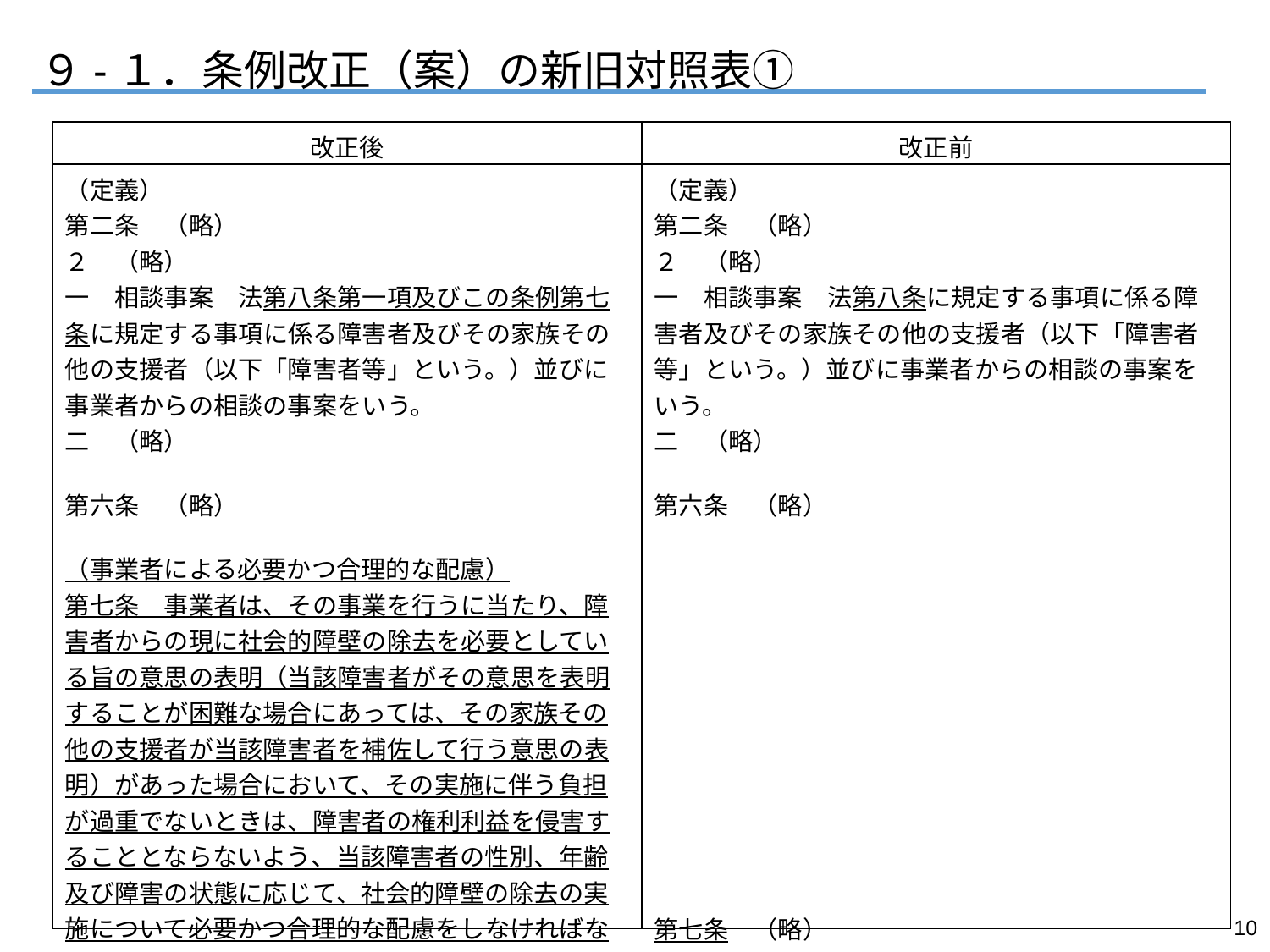

９-１．条例改正（案）の新旧対照表➀
| 改正後 | 改正前 |
| --- | --- |
| （定義） 第二条　（略） ２　（略） 一　相談事案　法第八条第一項及びこの条例第七条に規定する事項に係る障害者及びその家族その他の支援者（以下「障害者等」という。）並びに事業者からの相談の事案をいう。 二　（略） 第六条　（略） （事業者による必要かつ合理的な配慮） 第七条　事業者は、その事業を行うに当たり、障害者からの現に社会的障壁の除去を必要としている旨の意思の表明（当該障害者がその意思を表明することが困難な場合にあっては、その家族その他の支援者が当該障害者を補佐して行う意思の表明）があった場合において、その実施に伴う負担が過重でないときは、障害者の権利利益を侵害することとならないよう、当該障害者の性別、年齢及び障害の状態に応じて、社会的障壁の除去の実施について必要かつ合理的な配慮をしなければならない。 第八条　（略） | （定義） 第二条　（略） ２　（略） 一　相談事案　法第八条に規定する事項に係る障害者及びその家族その他の支援者（以下「障害者等」という。）並びに事業者からの相談の事案をいう。 二　（略） 第六条　（略） 第七条　（略） |
10